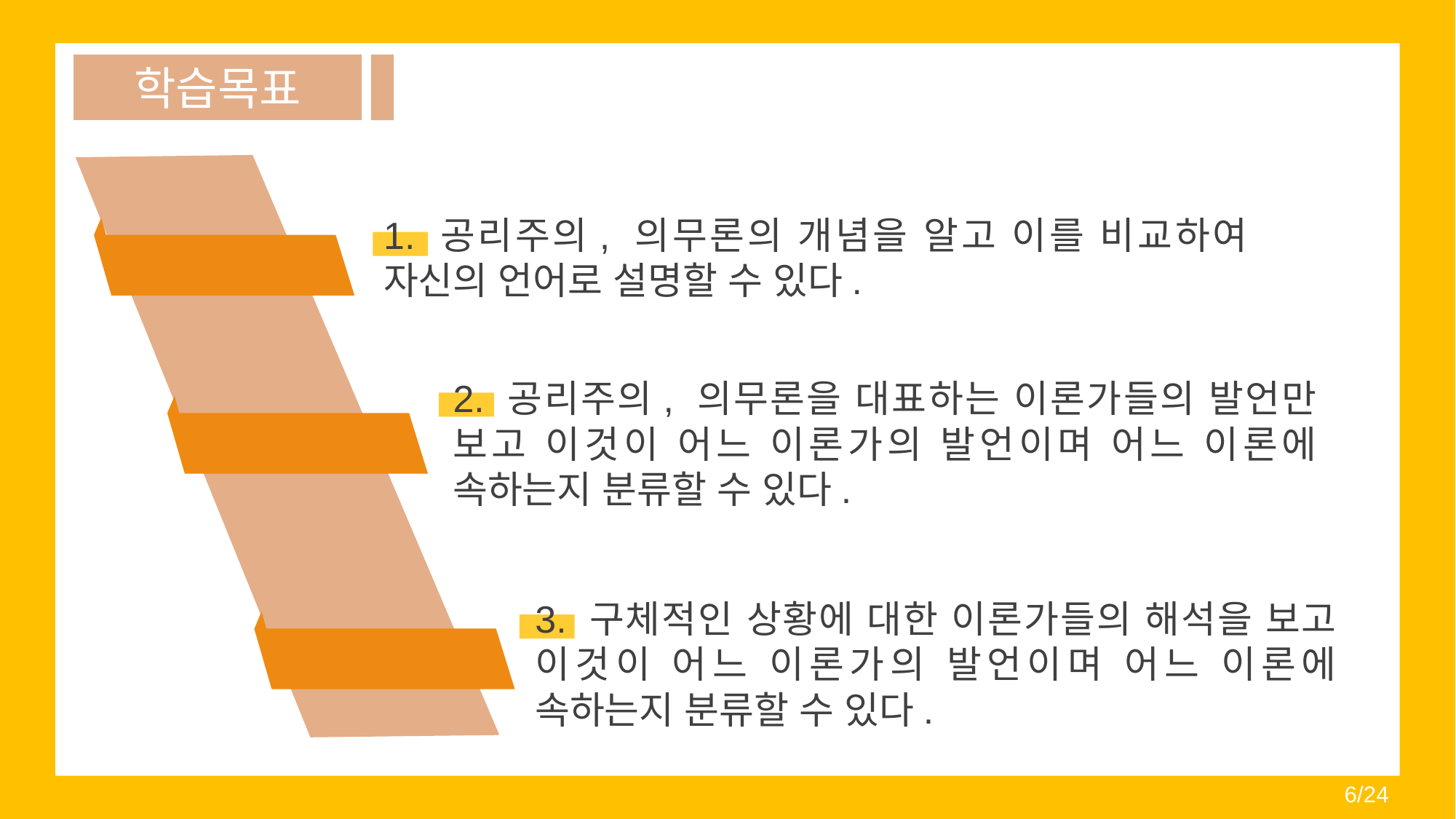

학습목표

1. 공리주의, 의무론의 개념을 알고 이를 비교하여 자신의 언어로 설명할 수 있다.

89
2. 공리주의, 의무론을 대표하는 이론가들의 발언만 보고 이것이 어느 이론가의 발언이며 어느 이론에 속하는지 분류할 수 있다.

33.7
3. 구체적인 상황에 대한 이론가들의 해석을 보고 이것이 어느 이론가의 발언이며 어느 이론에 속하는지 분류할 수 있다.

6/24